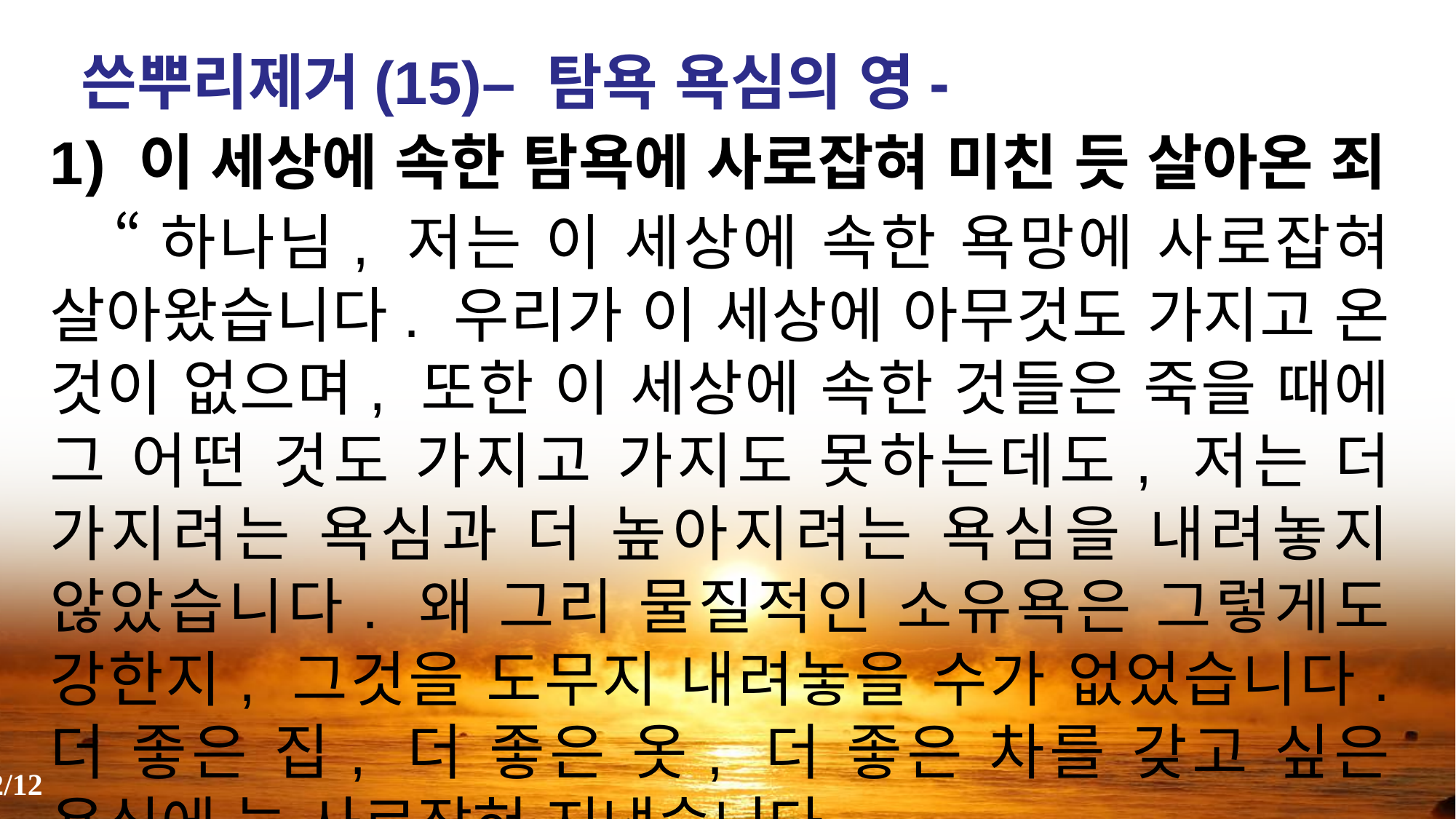

쓴뿌리제거(15)– 탐욕 욕심의 영-
이 세상에 속한 탐욕에 사로잡혀 미친 듯 살아온 죄
   “하나님, 저는 이 세상에 속한 욕망에 사로잡혀 살아왔습니다. 우리가 이 세상에 아무것도 가지고 온 것이 없으며, 또한 이 세상에 속한 것들은 죽을 때에 그 어떤 것도 가지고 가지도 못하는데도, 저는 더 가지려는 욕심과 더 높아지려는 욕심을 내려놓지 않았습니다. 왜 그리 물질적인 소유욕은 그렇게도 강한지, 그것을 도무지 내려놓을 수가 없었습니다. 더 좋은 집, 더 좋은 옷, 더 좋은 차를 갖고 싶은 욕심에 늘 사로잡혀 지냈습니다.